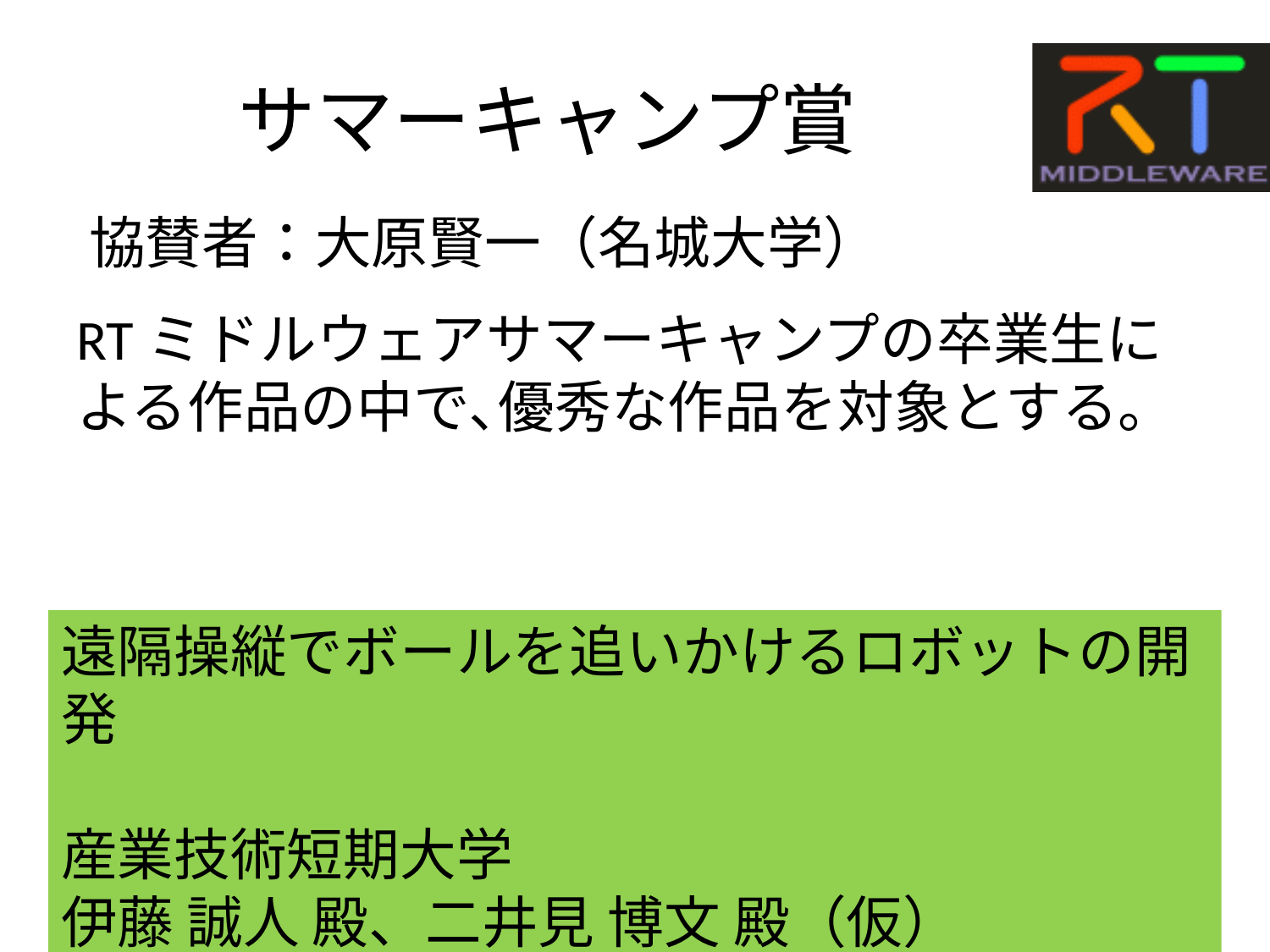

# サマーキャンプ賞
協賛者：大原賢一（名城大学）
RTミドルウェアサマーキャンプの卒業生による作品の中で､優秀な作品を対象とする。

遠隔操縦でボールを追いかけるロボットの開発

産業技術短期大学
伊藤 誠人 殿、二井見 博文 殿（仮）